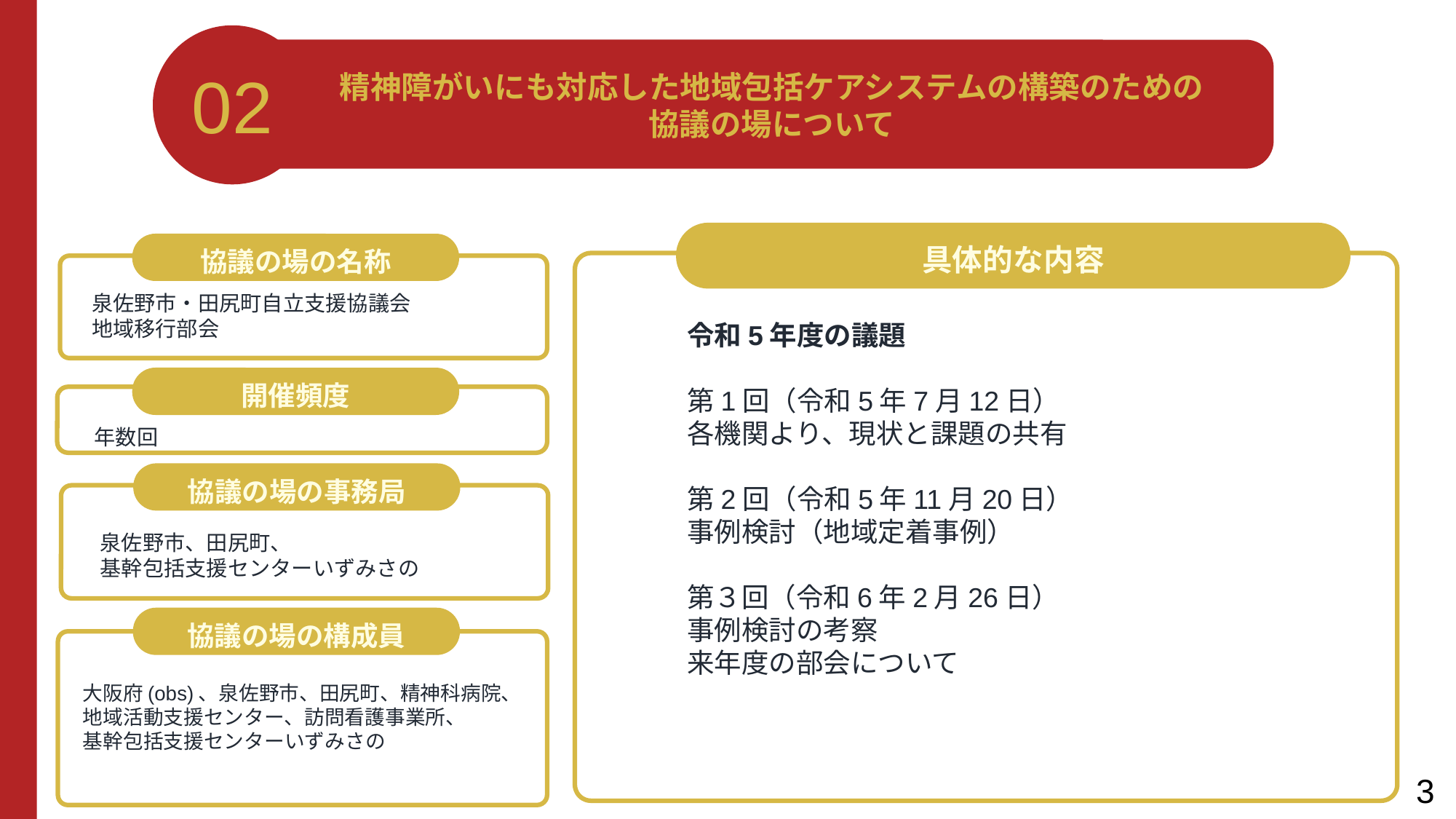

02

精神障がいにも対応した地域包括ケアシステムの構築のための
協議の場について
具体的な内容
協議の場の名称

泉佐野市・田尻町自立支援協議会
地域移行部会
令和5年度の議題

第1回（令和5年7月12日）
各機関より、現状と課題の共有

第2回（令和5年11月20日）
事例検討（地域定着事例）

第３回（令和6年2月26日）
事例検討の考察
来年度の部会について
開催頻度

年数回
協議の場の事務局

泉佐野市、田尻町、
基幹包括支援センターいずみさの
協議の場の構成員

大阪府(obs)、泉佐野市、田尻町、精神科病院、
地域活動支援センター、訪問看護事業所、
基幹包括支援センターいずみさの